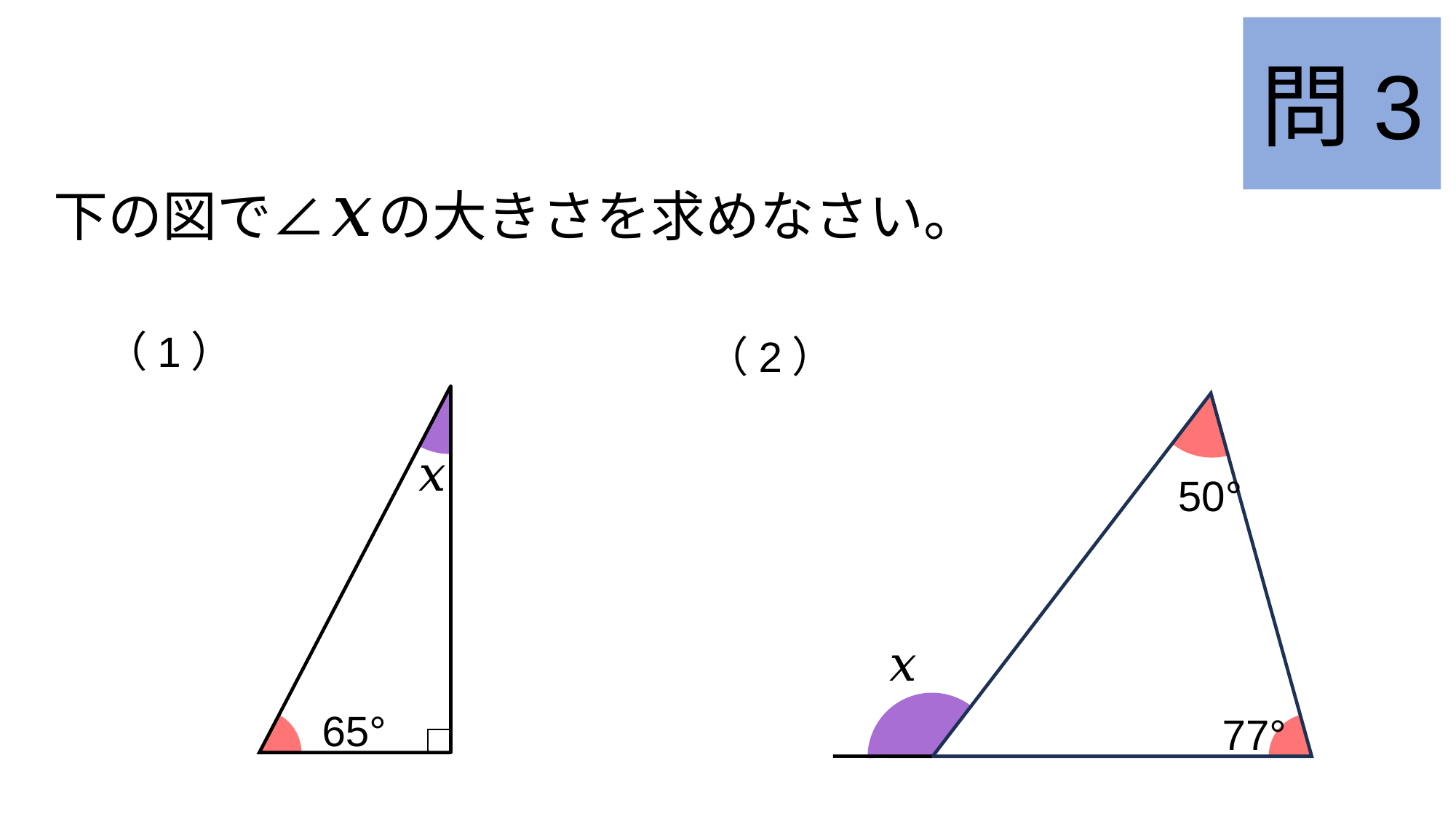

問3
　下の図で∠𝑥の大きさを求めなさい。
（1）
（2）

50°
𝑥

77°

𝑥
65°